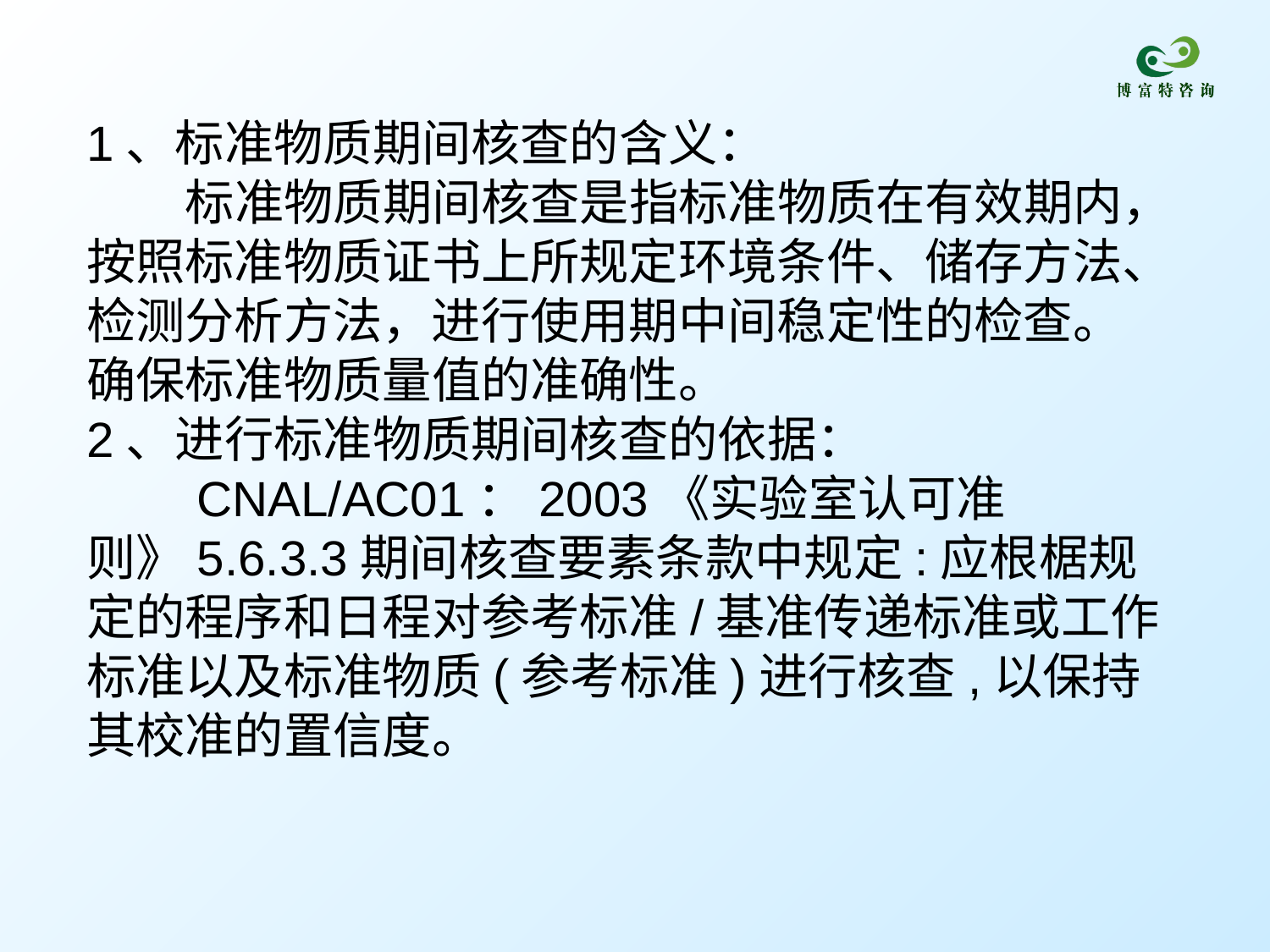

1、标准物质期间核查的含义：
         标准物质期间核查是指标准物质在有效期内，按照标准物质证书上所规定环境条件、储存方法、检测分析方法，进行使用期中间稳定性的检查。确保标准物质量值的准确性。
2、进行标准物质期间核查的依据：
　　CNAL/AC01：2003《实验室认可准则》5.6.3.3期间核查要素条款中规定:应根椐规定的程序和日程对参考标准/基准传递标准或工作标准以及标准物质(参考标准)进行核查,以保持其校准的置信度。